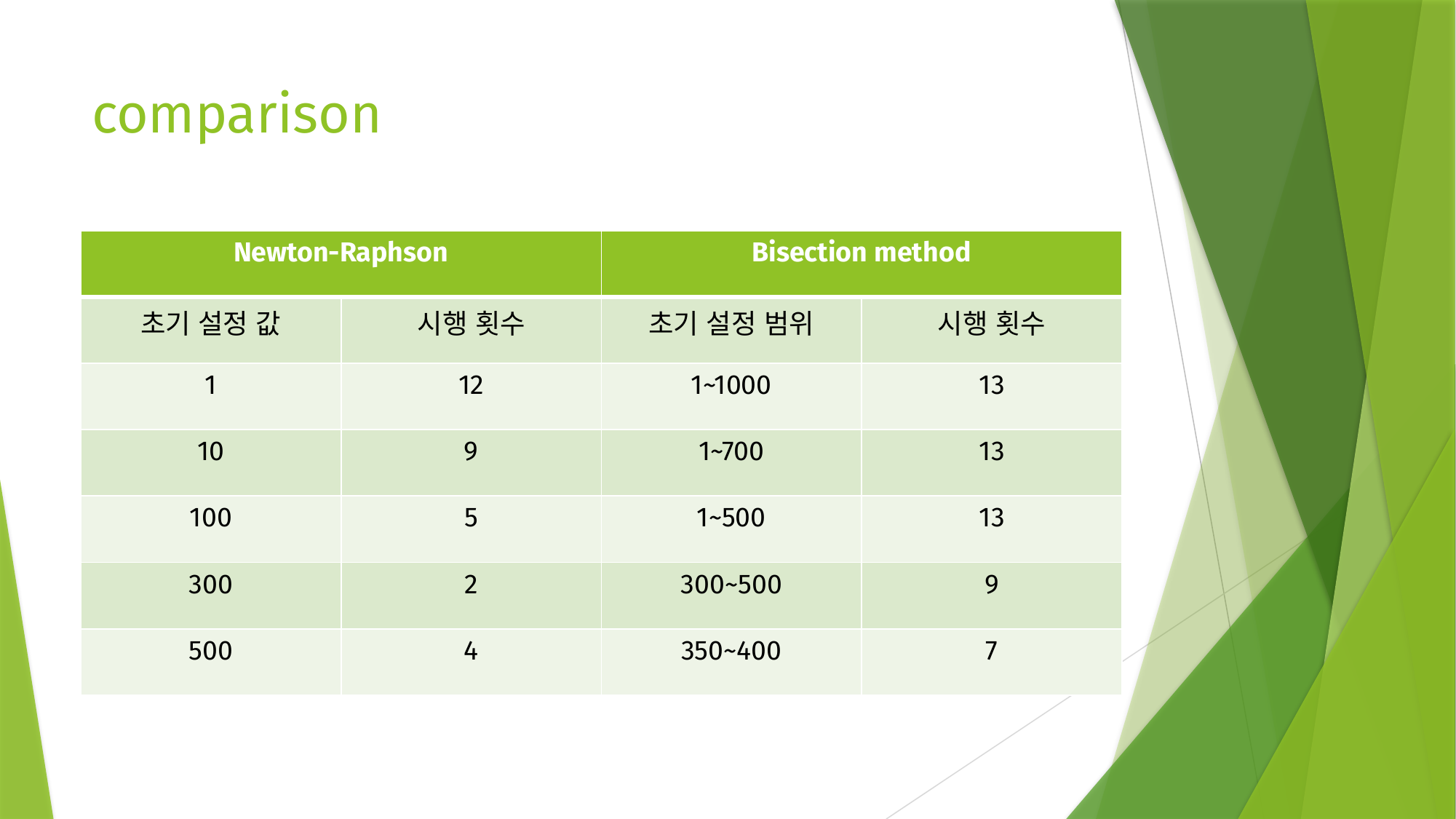

# comparison
| Newton-Raphson |  | Bisection method |  |
| --- | --- | --- | --- |
| 초기 설정 값 | 시행 횟수 | 초기 설정 범위 | 시행 횟수 |
| 1 | 12 | 1~1000 | 13 |
| 10 | 9 | 1~700 | 13 |
| 100 | 5 | 1~500 | 13 |
| 300 | 2 | 300~500 | 9 |
| 500 | 4 | 350~400 | 7 |